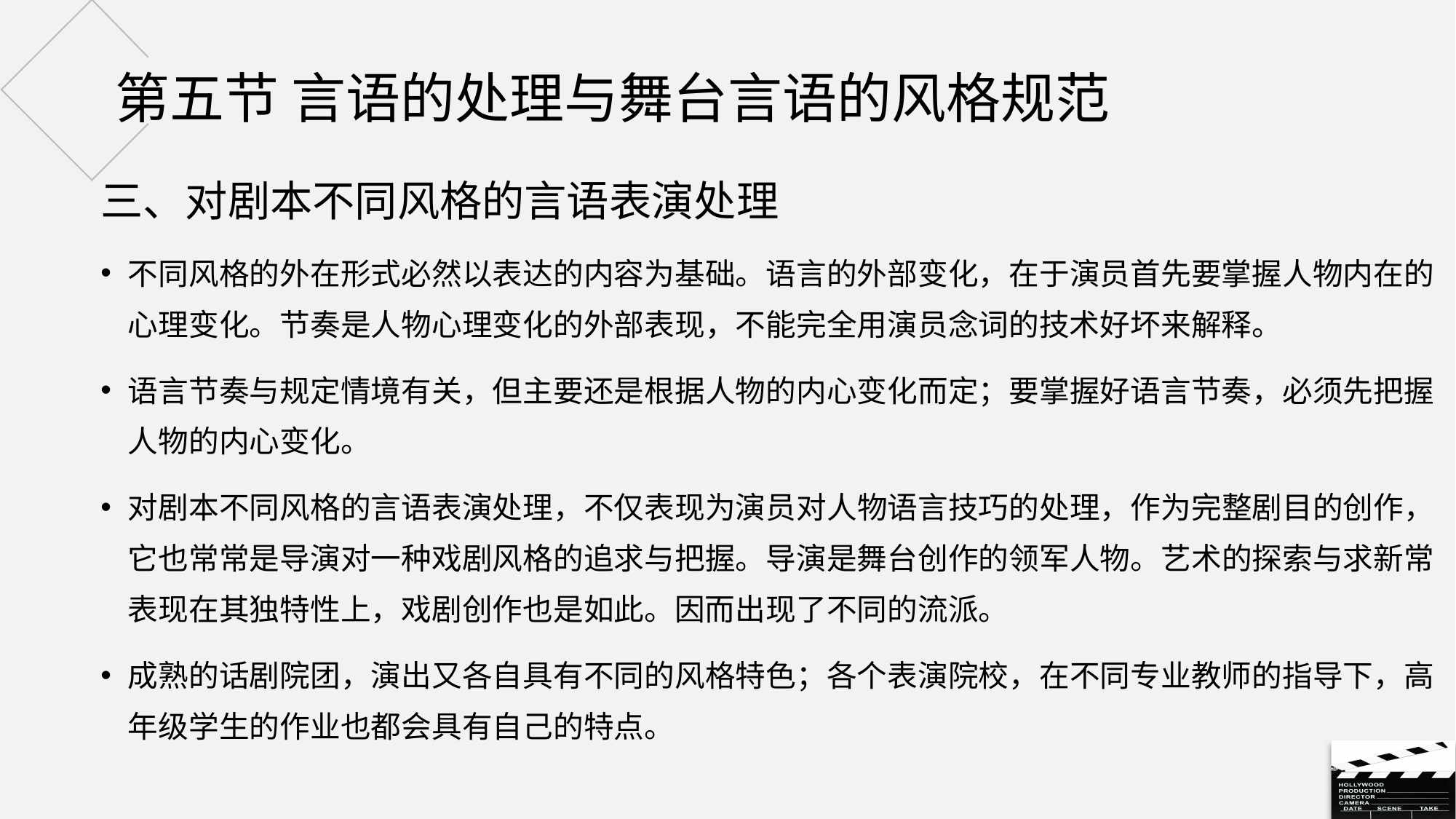

# 第五节 言语的处理与舞台言语的风格规范
三、对剧本不同风格的言语表演处理
不同风格的外在形式必然以表达的内容为基础。语言的外部变化，在于演员首先要掌握人物内在的心理变化。节奏是人物心理变化的外部表现，不能完全用演员念词的技术好坏来解释。
语言节奏与规定情境有关，但主要还是根据人物的内心变化而定；要掌握好语言节奏，必须先把握人物的内心变化。
对剧本不同风格的言语表演处理，不仅表现为演员对人物语言技巧的处理，作为完整剧目的创作，它也常常是导演对一种戏剧风格的追求与把握。导演是舞台创作的领军人物。艺术的探索与求新常表现在其独特性上，戏剧创作也是如此。因而出现了不同的流派。
成熟的话剧院团，演出又各自具有不同的风格特色；各个表演院校，在不同专业教师的指导下，高年级学生的作业也都会具有自己的特点。